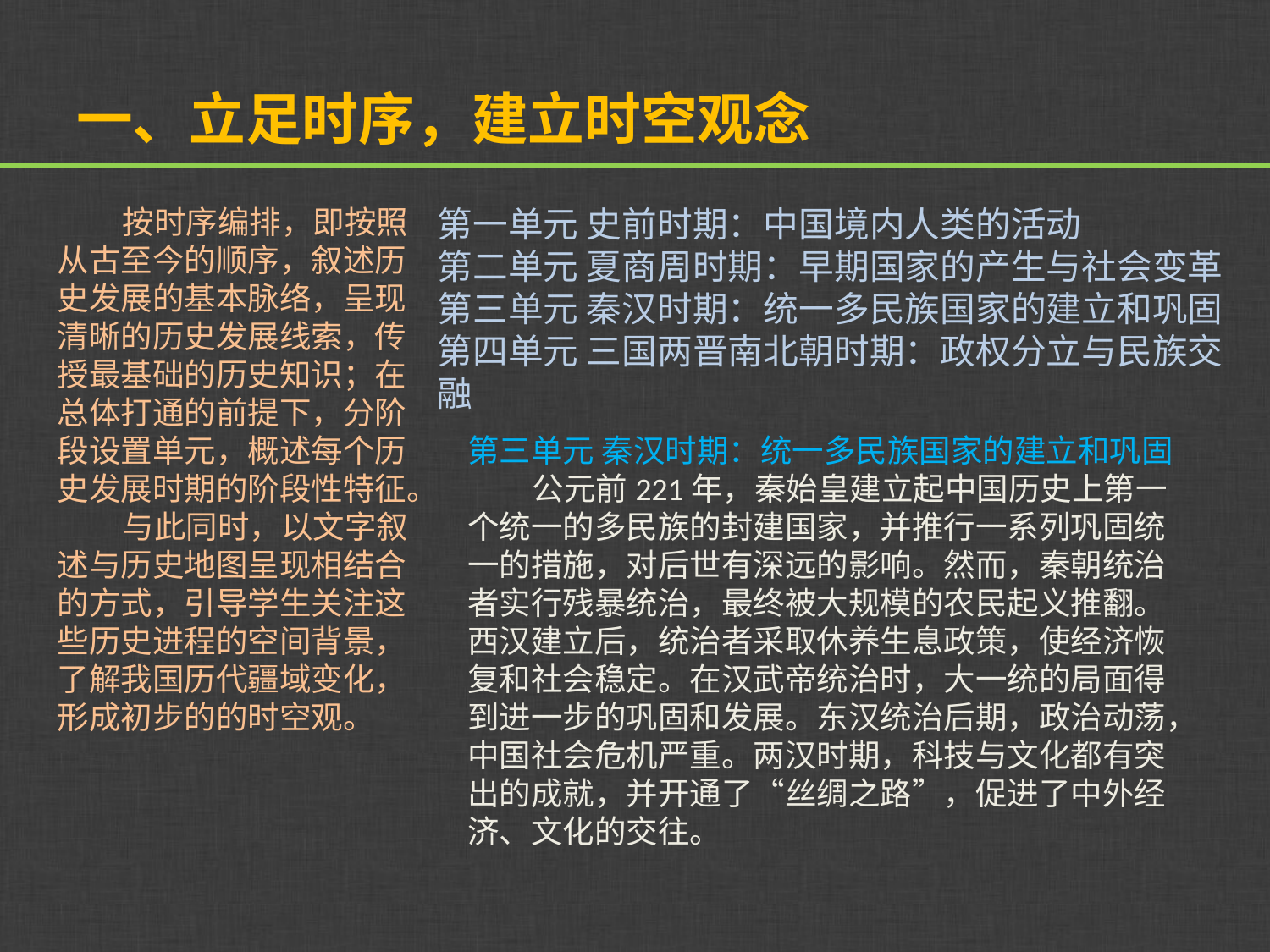

# 一、立足时序，建立时空观念
        按时序编排，即按照从古至今的顺序，叙述历史发展的基本脉络，呈现清晰的历史发展线索，传授最基础的历史知识；在总体打通的前提下，分阶段设置单元，概述每个历史发展时期的阶段性特征。
        与此同时，以文字叙述与历史地图呈现相结合的方式，引导学生关注这些历史进程的空间背景，了解我国历代疆域变化，形成初步的的时空观。
第一单元 史前时期：中国境内人类的活动
第二单元 夏商周时期：早期国家的产生与社会变革
第三单元 秦汉时期：统一多民族国家的建立和巩固
第四单元 三国两晋南北朝时期：政权分立与民族交融
第三单元 秦汉时期：统一多民族国家的建立和巩固
        公元前221年，秦始皇建立起中国历史上第一个统一的多民族的封建国家，并推行一系列巩固统一的措施，对后世有深远的影响。然而，秦朝统治者实行残暴统治，最终被大规模的农民起义推翻。西汉建立后，统治者采取休养生息政策，使经济恢复和社会稳定。在汉武帝统治时，大一统的局面得到进一步的巩固和发展。东汉统治后期，政治动荡，中国社会危机严重。两汉时期，科技与文化都有突出的成就，并开通了“丝绸之路”，促进了中外经济、文化的交往。